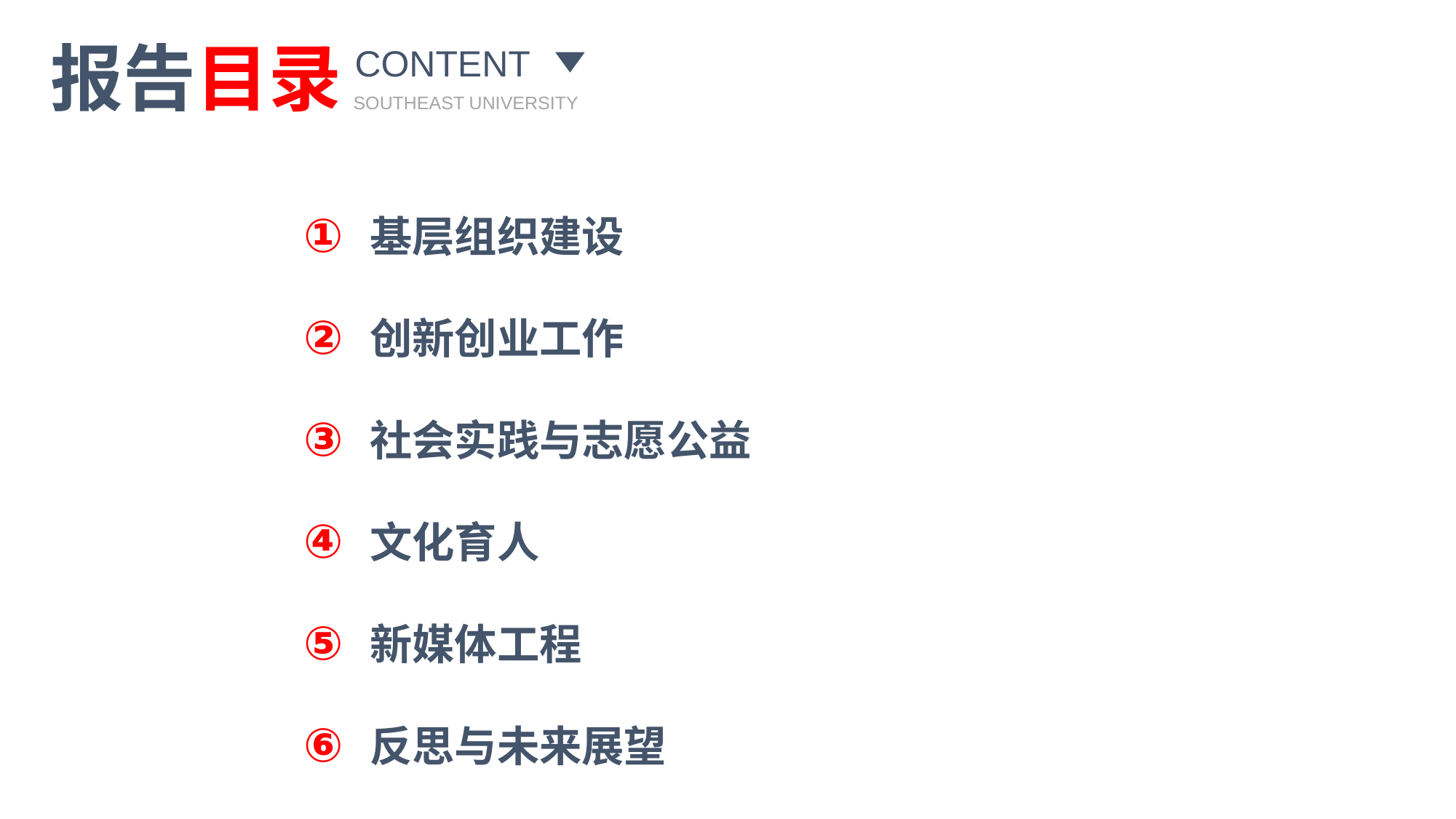

报告目录
 基层组织建设
 创新创业工作
 社会实践与志愿公益
 文化育人
 新媒体工程
 反思与未来展望